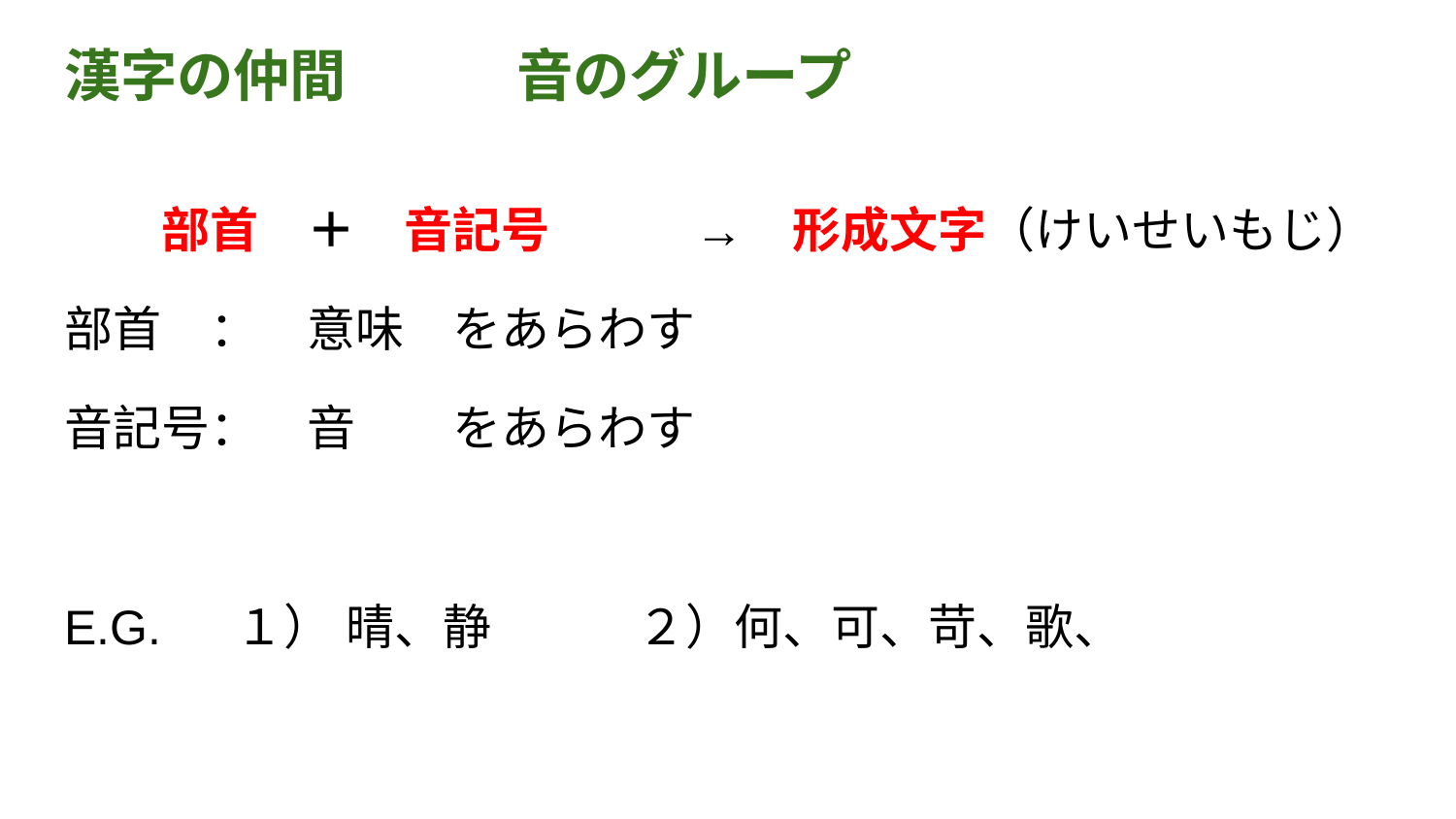

# 漢字の仲間　　　音のグループ
　　部首　＋　音記号　　　→　形成文字（けいせいもじ）
部首　：　意味　をあらわす
音記号：　音　　をあらわす

E.G. 　１） 晴、静　　　２）何、可、苛、歌、